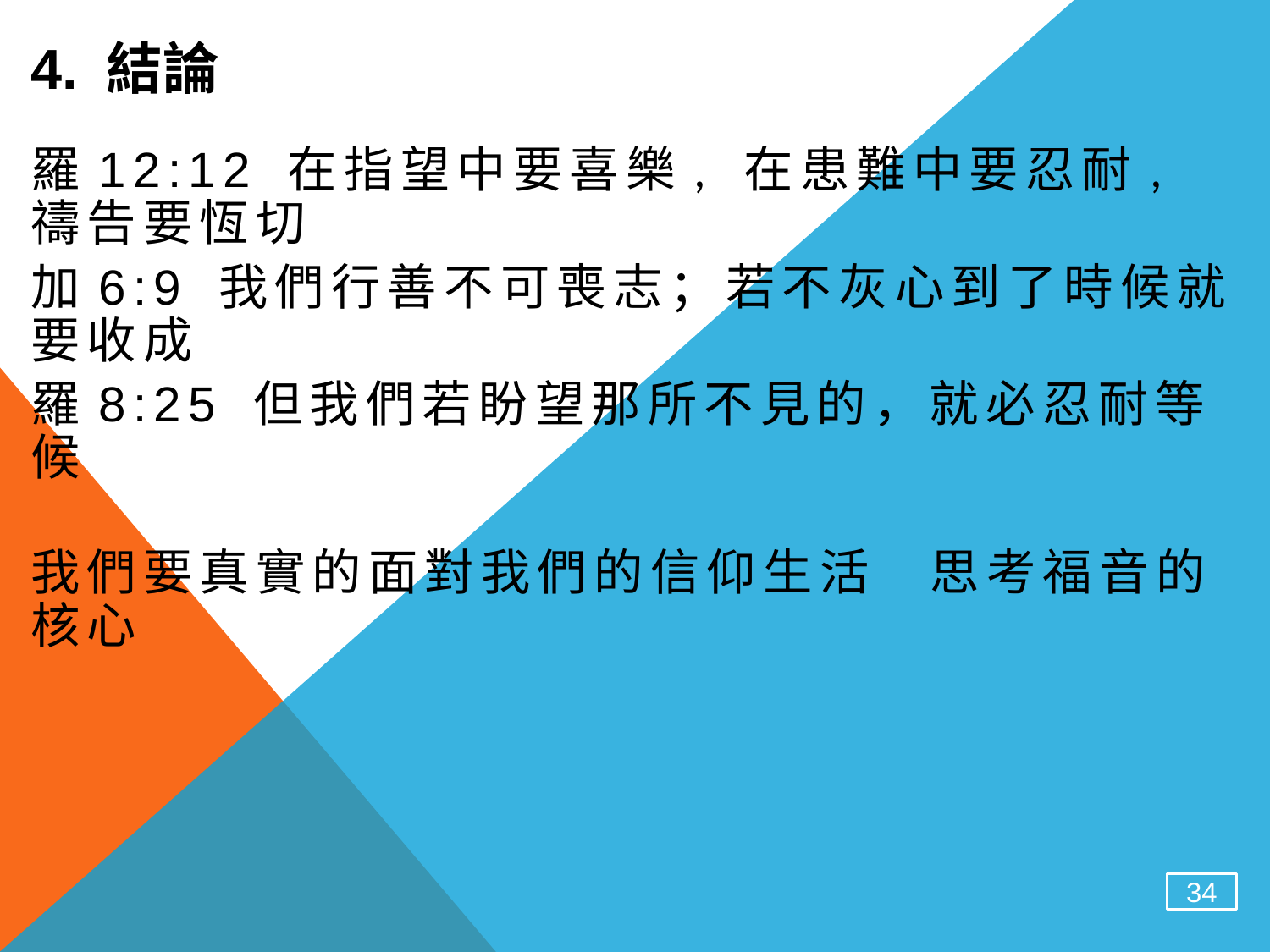

# 4. 結論
羅12:12 在指望中要喜樂, 在患難中要忍耐, 禱告要恆切
加6:9 我們行善不可喪志；若不灰心到了時候就要收成
羅8:25 但我們若盼望那所不見的，就必忍耐等候

我們要真實的面對我們的信仰生活   思考福音的核心
34